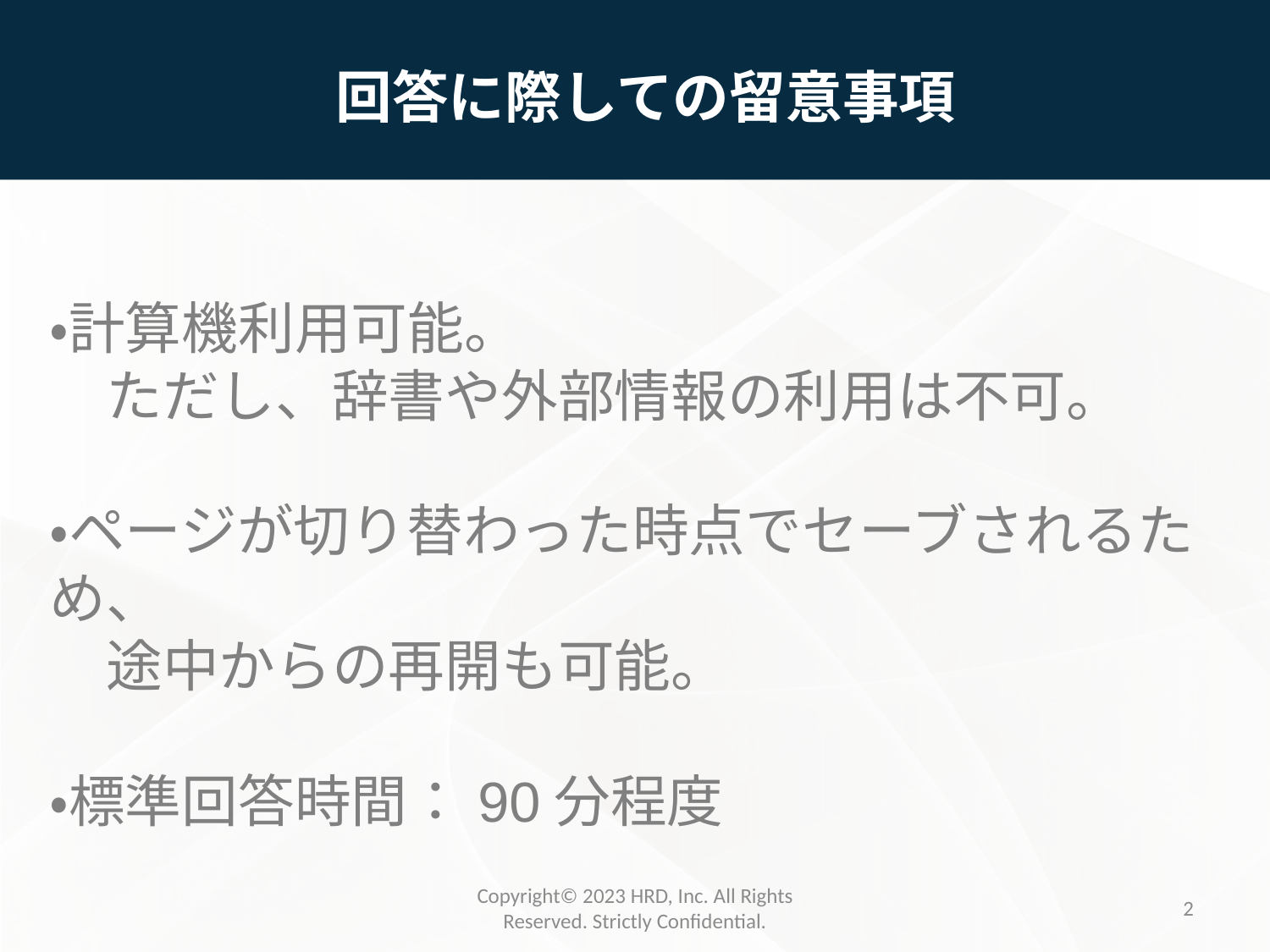

# 回答に際しての留意事項
・計算機利用可能。
　ただし、辞書や外部情報の利用は不可。

・ページが切り替わった時点でセーブされるため、
　途中からの再開も可能。

・標準回答時間：90分程度

Copyright©️ 2023 HRD, Inc. All Rights Reserved. Strictly Confidential.
2